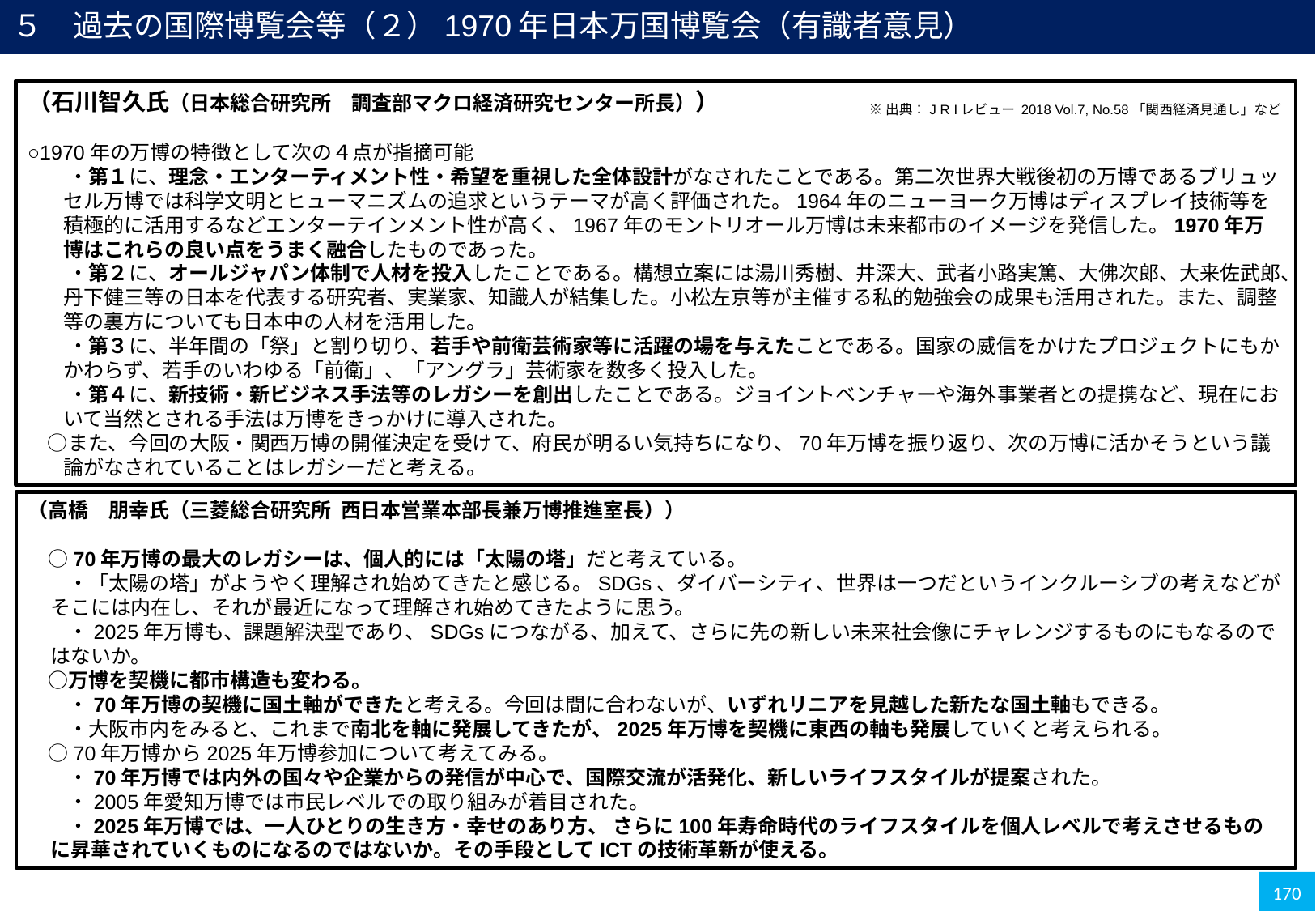

５　過去の国際博覧会等（２）1970年日本万国博覧会（有識者意見）
（石川智久氏（日本総合研究所　調査部マクロ経済研究センター所長））

○1970年の万博の特徴として次の４点が指摘可能
　　・第１に、理念・エンターティメント性・希望を重視した全体設計がなされたことである。第二次世界大戦後初の万博であるブリュッセル万博では科学文明とヒューマニズムの追求というテーマが高く評価された。1964年のニューヨーク万博はディスプレイ技術等を積極的に活用するなどエンターテインメント性が高く、1967年のモントリオール万博は未来都市のイメージを発信した。1970年万博はこれらの良い点をうまく融合したものであった。
　　・第２に、オールジャパン体制で人材を投入したことである。構想立案には湯川秀樹、井深大、武者小路実篤、大佛次郎、大来佐武郎、丹下健三等の日本を代表する研究者、実業家、知識人が結集した。小松左京等が主催する私的勉強会の成果も活用された。また、調整等の裏方についても日本中の人材を活用した。
　　・第３に、半年間の「祭」と割り切り、若手や前衛芸術家等に活躍の場を与えたことである。国家の威信をかけたプロジェクトにもかかわらず、若手のいわゆる「前衛」、「アングラ」芸術家を数多く投入した。
　　・第４に、新技術・新ビジネス手法等のレガシーを創出したことである。ジョイントベンチャーや海外事業者との提携など、現在において当然とされる手法は万博をきっかけに導入された。
　○また、今回の大阪・関西万博の開催決定を受けて、府民が明るい気持ちになり、70年万博を振り返り、次の万博に活かそうという議論がなされていることはレガシーだと考える。
※出典：J R Iレビュー 2018 Vol.7, No.58「関西経済見通し」など
（高橋　朋幸氏（三菱総合研究所  西日本営業本部長兼万博推進室長））

　○70年万博の最大のレガシーは、個人的には「太陽の塔」だと考えている。
　　・「太陽の塔」がようやく理解され始めてきたと感じる。SDGs、ダイバーシティ、世界は一つだというインクルーシブの考えなどがそこには内在し、それが最近になって理解され始めてきたように思う。
　　・2025年万博も、課題解決型であり、SDGsにつながる、加えて、さらに先の新しい未来社会像にチャレンジするものにもなるのではないか。
　○万博を契機に都市構造も変わる。
　　・70年万博の契機に国土軸ができたと考える。今回は間に合わないが、いずれリニアを見越した新たな国土軸もできる。
　　・大阪市内をみると、これまで南北を軸に発展してきたが、2025年万博を契機に東西の軸も発展していくと考えられる。
　○70年万博から2025年万博参加について考えてみる。
　　・70年万博では内外の国々や企業からの発信が中心で、国際交流が活発化、新しいライフスタイルが提案された。
　　・2005年愛知万博では市民レベルでの取り組みが着目された。
　　・2025年万博では、一人ひとりの生き方・幸せのあり方、 さらに100年寿命時代のライフスタイルを個人レベルで考えさせるものに昇華されていくものになるのではないか。その手段としてICTの技術革新が使える。
170